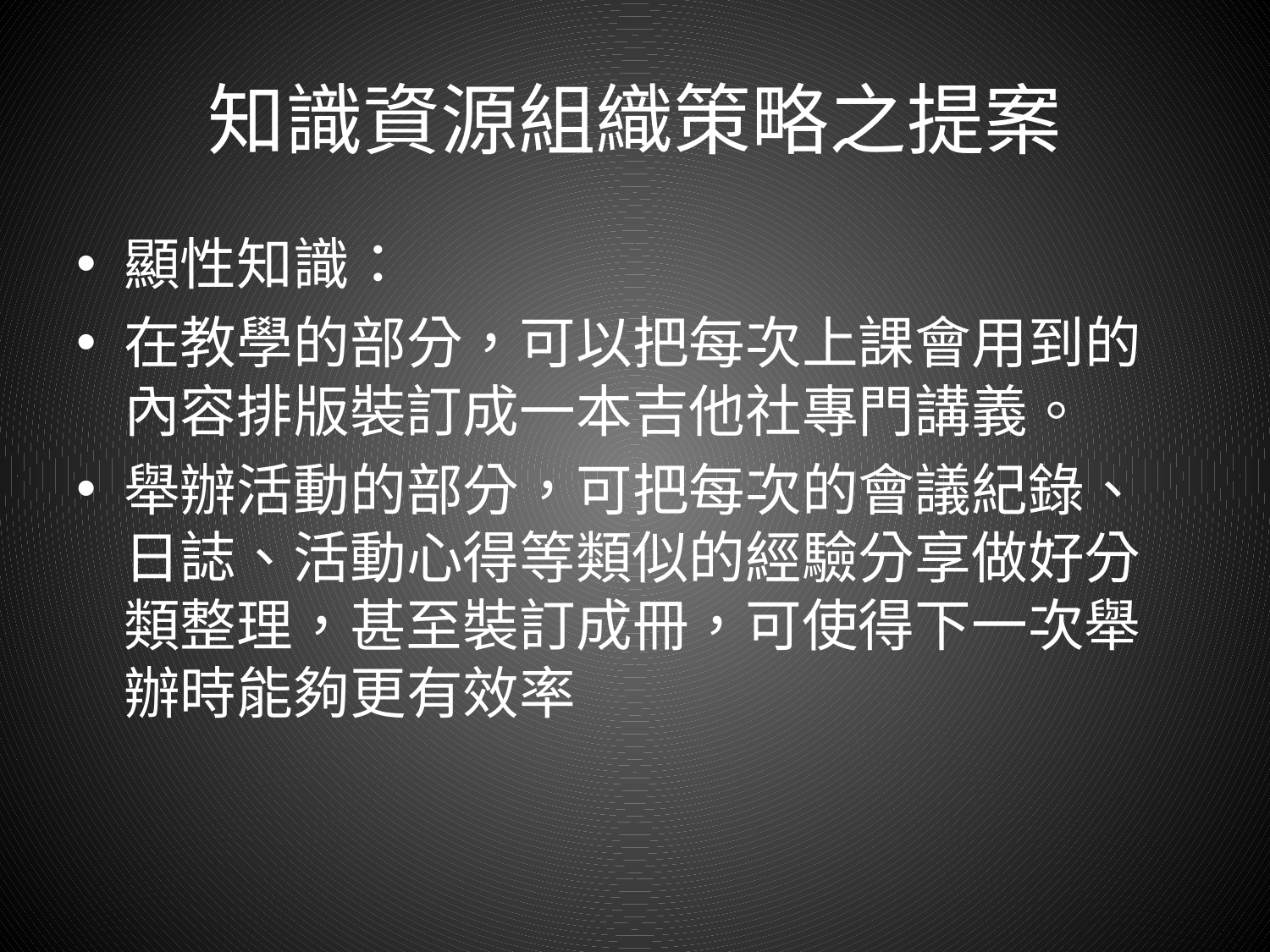

# 知識資源組織策略之提案
顯性知識：
在教學的部分，可以把每次上課會用到的內容排版裝訂成一本吉他社專門講義。
舉辦活動的部分，可把每次的會議紀錄、日誌、活動心得等類似的經驗分享做好分類整理，甚至裝訂成冊，可使得下一次舉辦時能夠更有效率